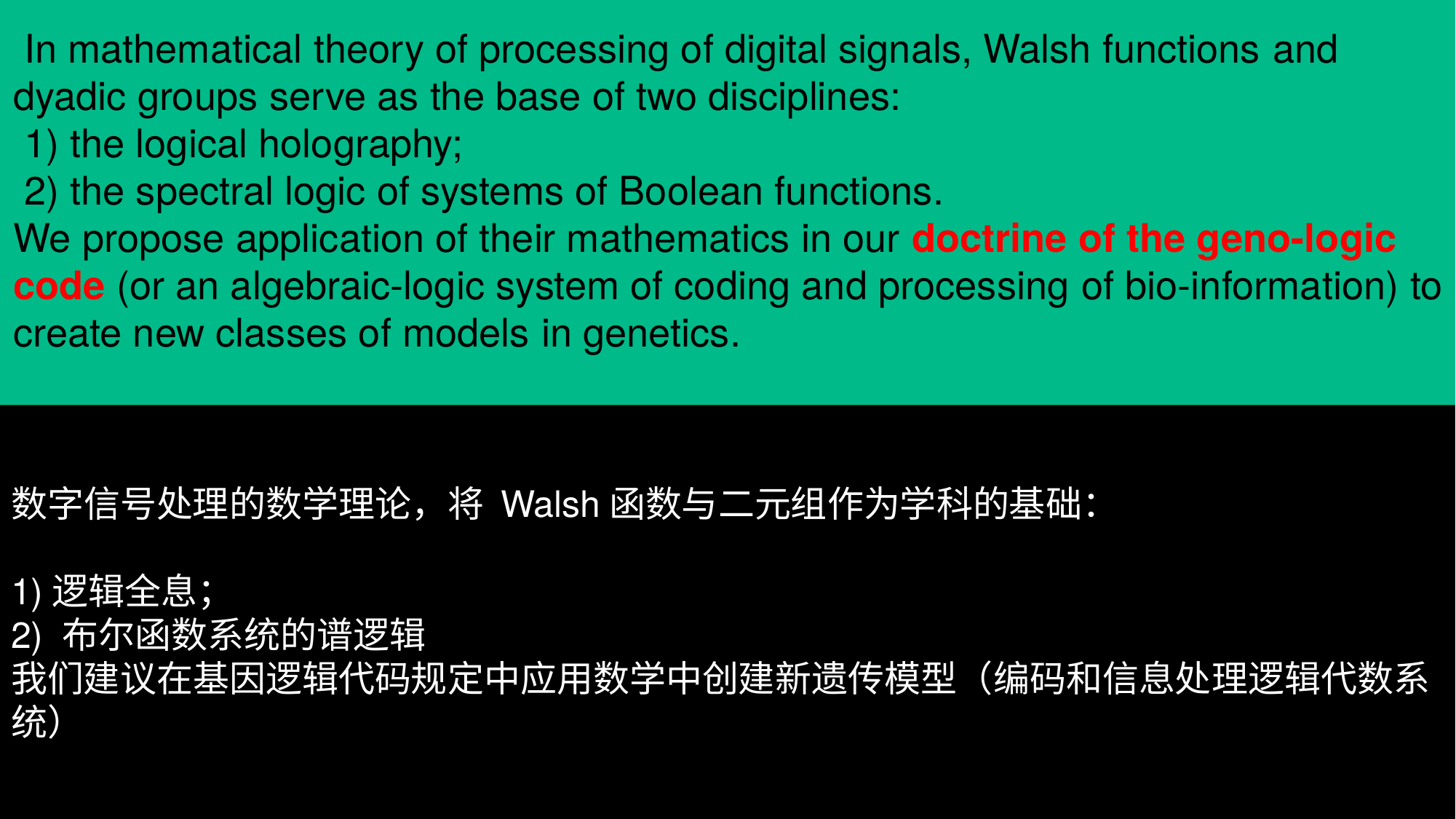

In mathematical theory of processing of digital signals, Walsh functions and dyadic groups serve as the base of two disciplines:
 1) the logical holography;
 2) the spectral logic of systems of Boolean functions.
We propose application of their mathematics in our doctrine of the geno-logic code (or an algebraic-logic system of coding and processing of bio-information) to create new classes of models in genetics.
数字信号处理的数学理论，将 Walsh函数与二元组作为学科的基础：
1)逻辑全息；
2) 布尔函数系统的谱逻辑
我们建议在基因逻辑代码规定中应用数学中创建新遗传模型（编码和信息处理逻辑代数系统）